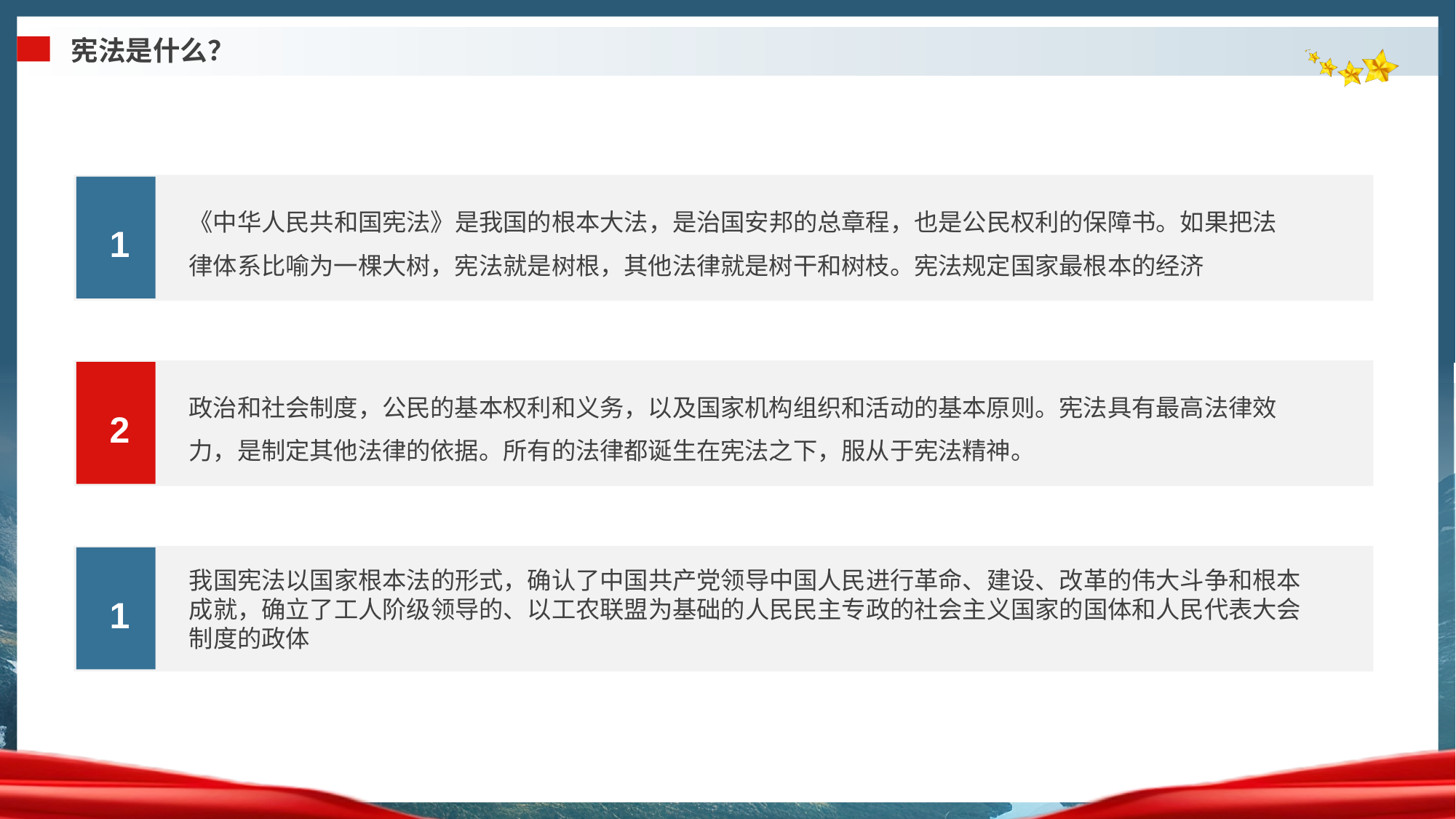

《中华人民共和国宪法》是我国的根本大法，是治国安邦的总章程，也是公民权利的保障书。如果把法律体系比喻为一棵大树，宪法就是树根，其他法律就是树干和树枝。宪法规定国家最根本的经济
1

政治和社会制度，公民的基本权利和义务，以及国家机构组织和活动的基本原则。宪法具有最高法律效力，是制定其他法律的依据。所有的法律都诞生在宪法之下，服从于宪法精神。
2

我国宪法以国家根本法的形式，确认了中国共产党领导中国人民进行革命、建设、改革的伟大斗争和根本成就，确立了工人阶级领导的、以工农联盟为基础的人民民主专政的社会主义国家的国体和人民代表大会制度的政体
1